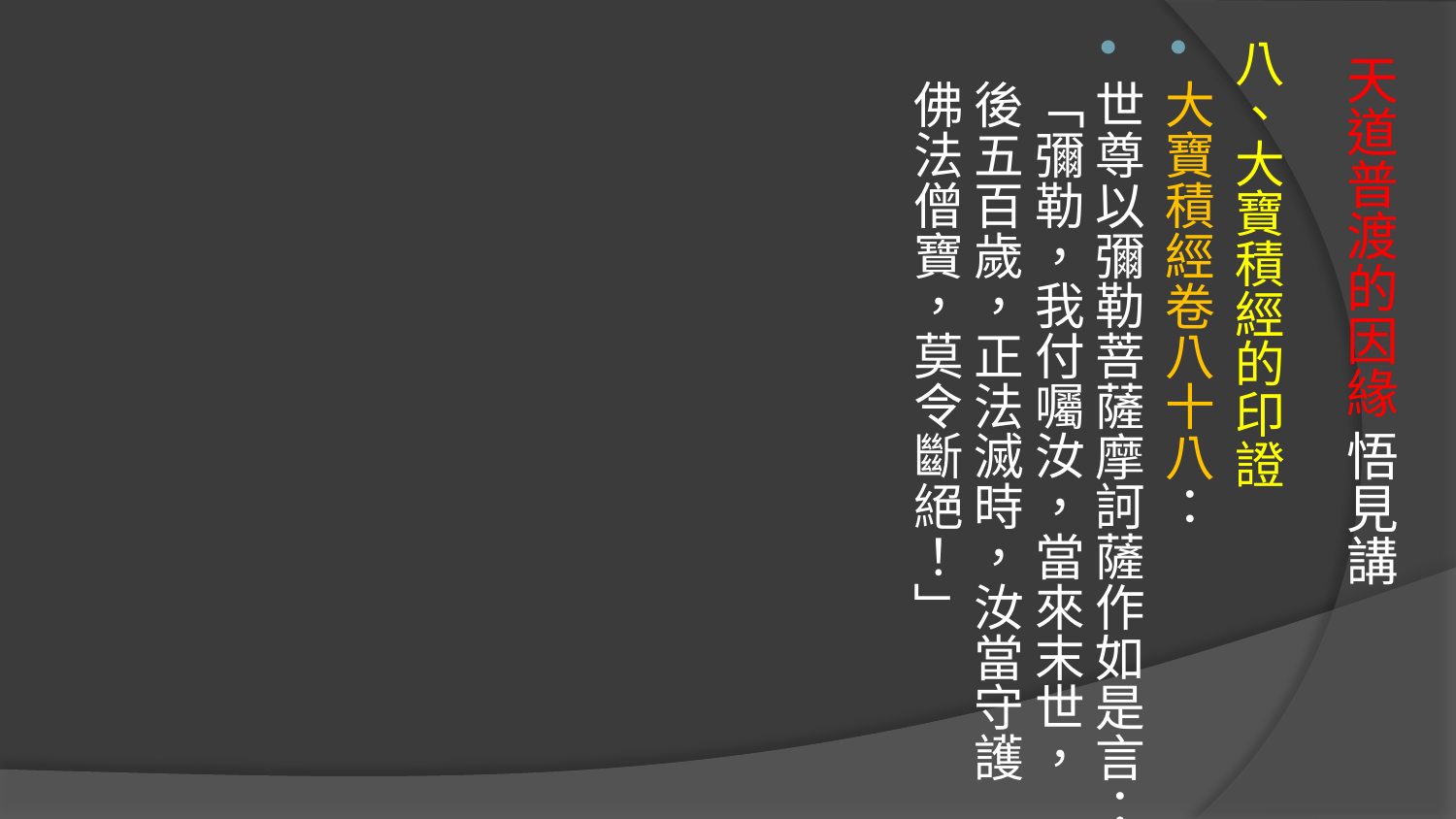

八、大寶積經的印證
大寶積經卷八十八：
世尊以彌勒菩薩摩訶薩作如是言：「彌勒，我付囑汝，當來末世，後五百歲，正法滅時，汝當守護佛法僧寶，莫令斷絕！」

# 天道普渡的因緣 悟見講